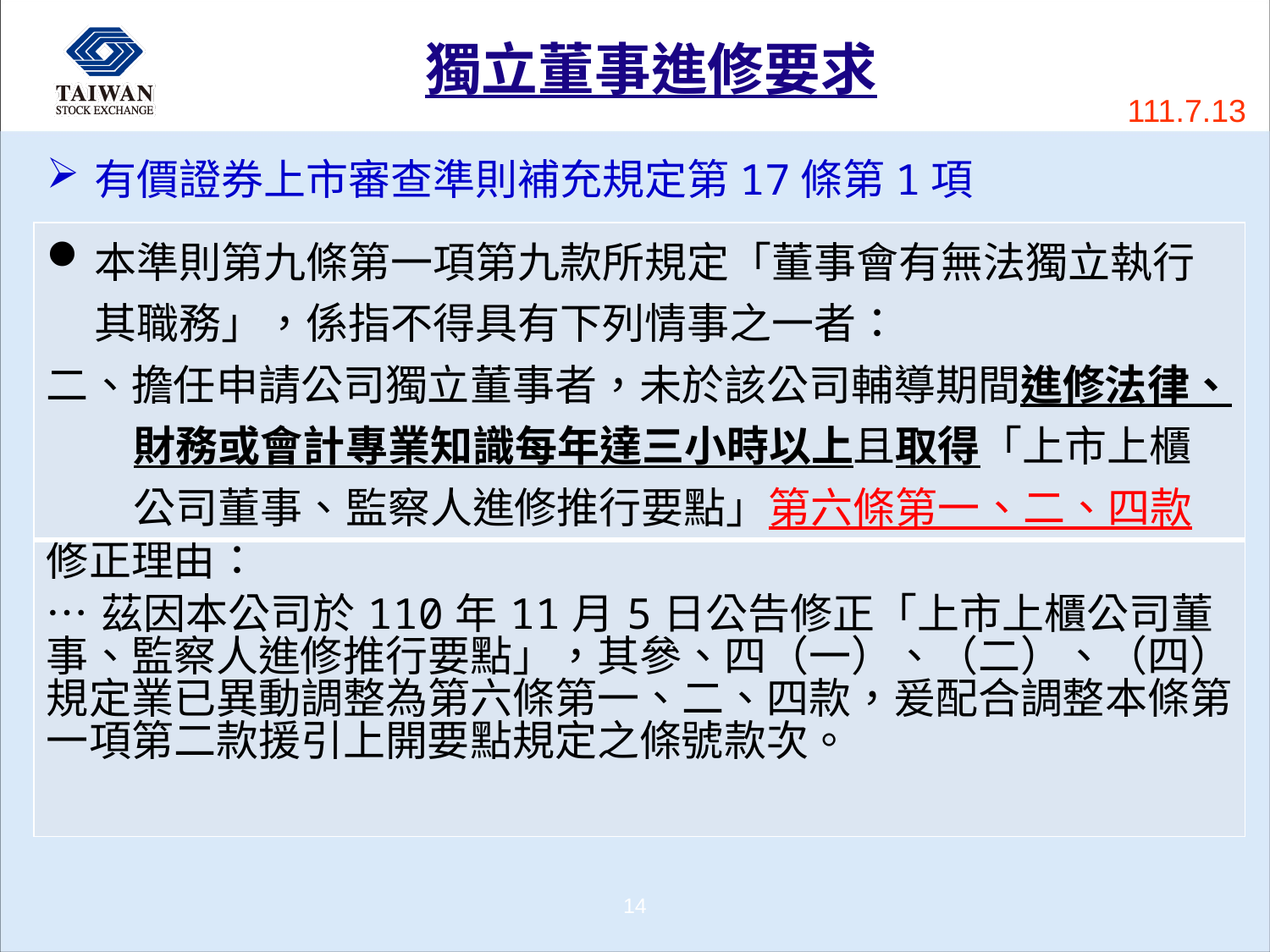

# 獨立董事進修要求
111.7.13
有價證券上市審查準則補充規定第17條第1項

| 本準則第九條第一項第九款所規定「董事會有無法獨立執行其職務」，係指不得具有下列情事之一者： 二、擔任申請公司獨立董事者，未於該公司輔導期間進修法律、財務或會計專業知識每年達三小時以上且取得「上市上櫃公司董事、監察人進修推行要點」第六條第一、二、四款訂定之進修體系所出具之相關證明文件。 |
| --- |
| 修正理由： …茲因本公司於110年11月5日公告修正「上市上櫃公司董事、監察人進修推行要點」，其參、四（一）、（二）、（四）規定業已異動調整為第六條第一、二、四款，爰配合調整本條第一項第二款援引上開要點規定之條號款次。 |
14